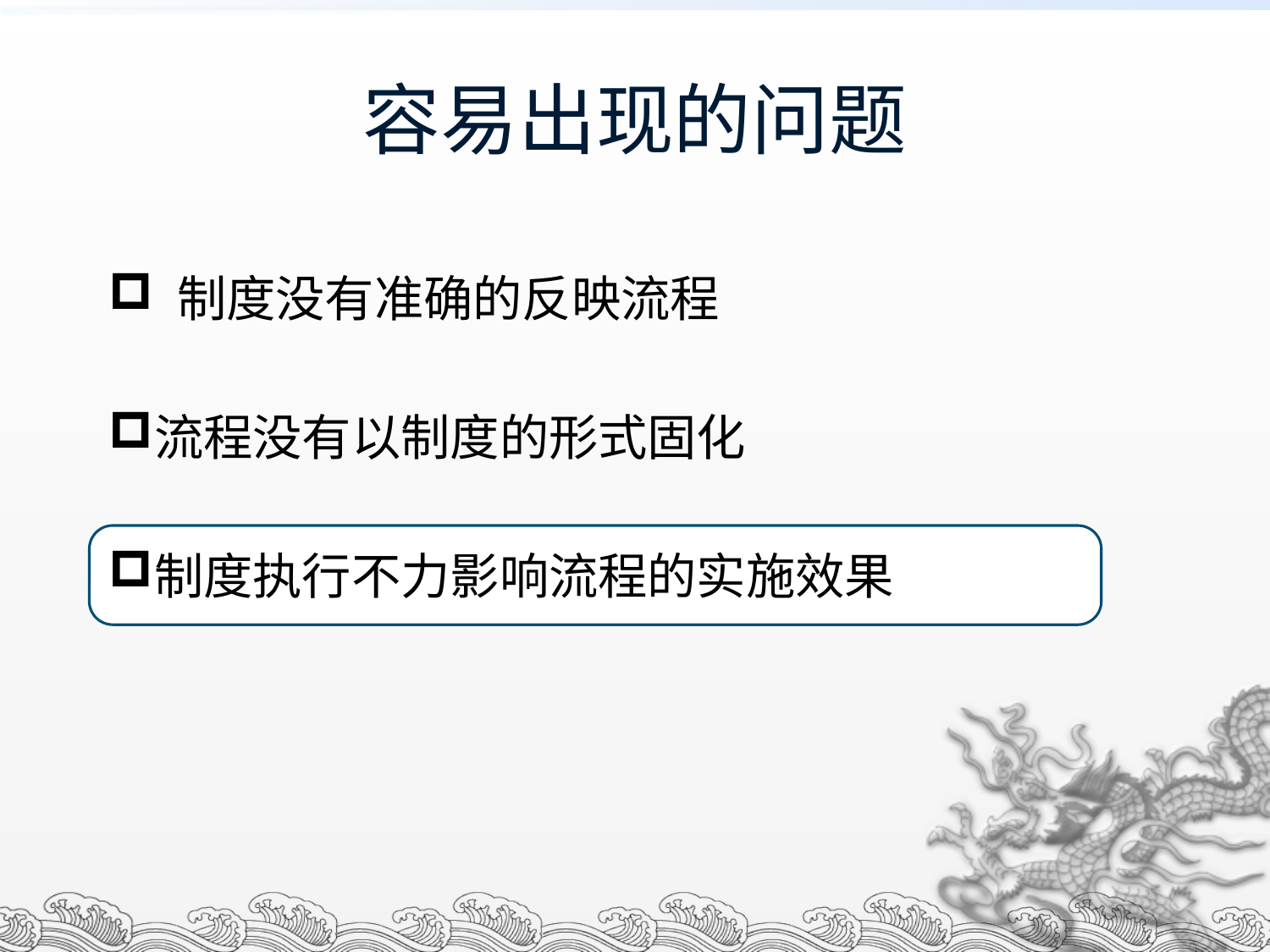

# 容易出现的问题
 制度没有准确的反映流程
流程没有以制度的形式固化
制度执行不力影响流程的实施效果